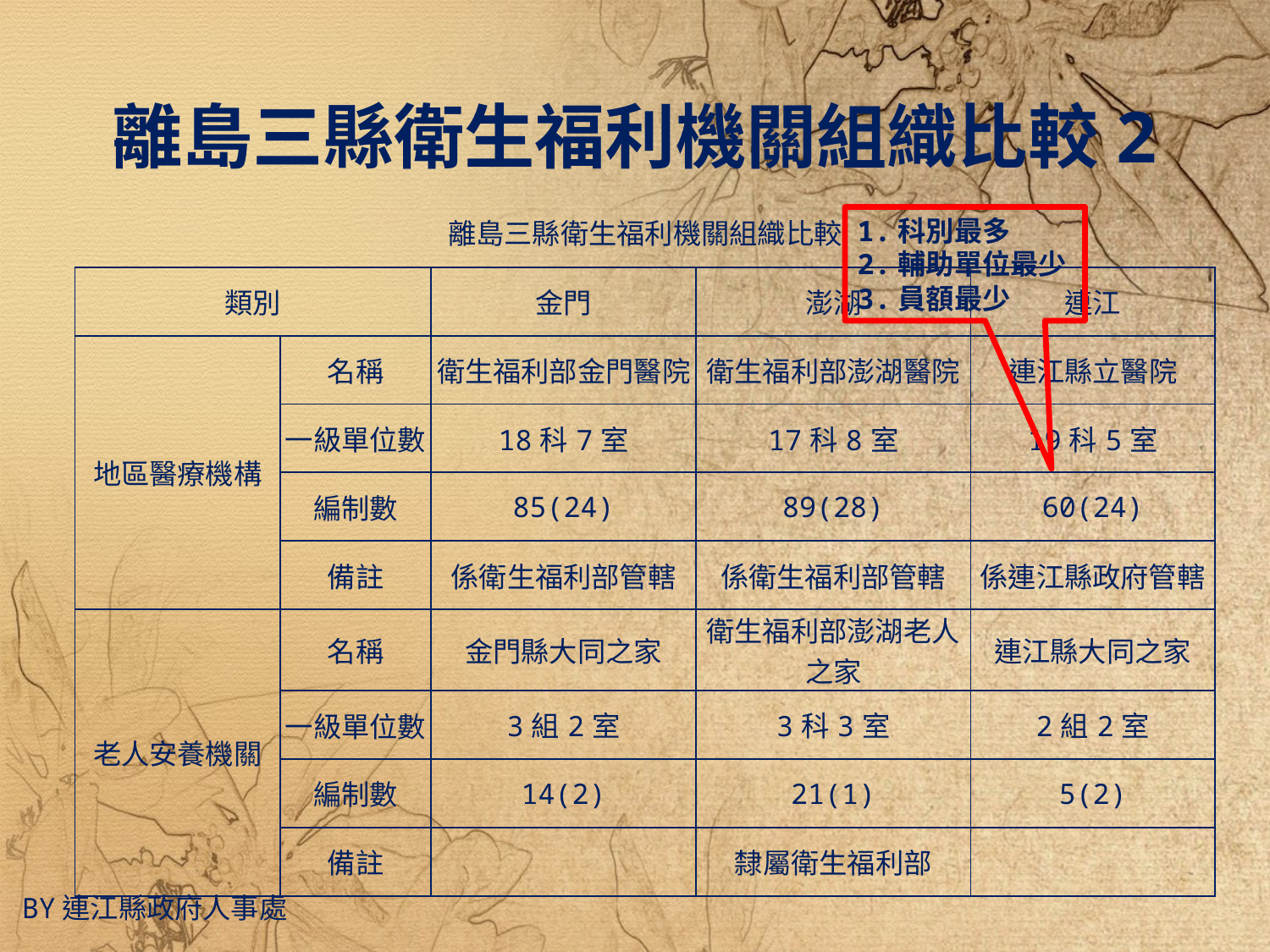

離島三縣衛生福利機關組織比較2
| 離島三縣衛生福利機關組織比較 |  |  |  |  |
| --- | --- | --- | --- | --- |
| 類別 |  | 金門 | 澎湖 | 連江 |
| 地區醫療機構 | 名稱 | 衛生福利部金門醫院 | 衛生福利部澎湖醫院 | 連江縣立醫院 |
|  | 一級單位數 | 18科7室 | 17科8室 | 19科5室 |
|  | 編制數 | 85(24) | 89(28) | 60(24) |
|  | 備註 | 係衛生福利部管轄 | 係衛生福利部管轄 | 係連江縣政府管轄 |
| 老人安養機關 | 名稱 | 金門縣大同之家 | 衛生福利部澎湖老人之家 | 連江縣大同之家 |
|  | 一級單位數 | 3組2室 | 3科3室 | 2組2室 |
|  | 編制數 | 14(2) | 21(1) | 5(2) |
|  | 備註 |  | 隸屬衛生福利部 |  |
1.科別最多
2.輔助單位最少
3.員額最少
By連江縣政府人事處